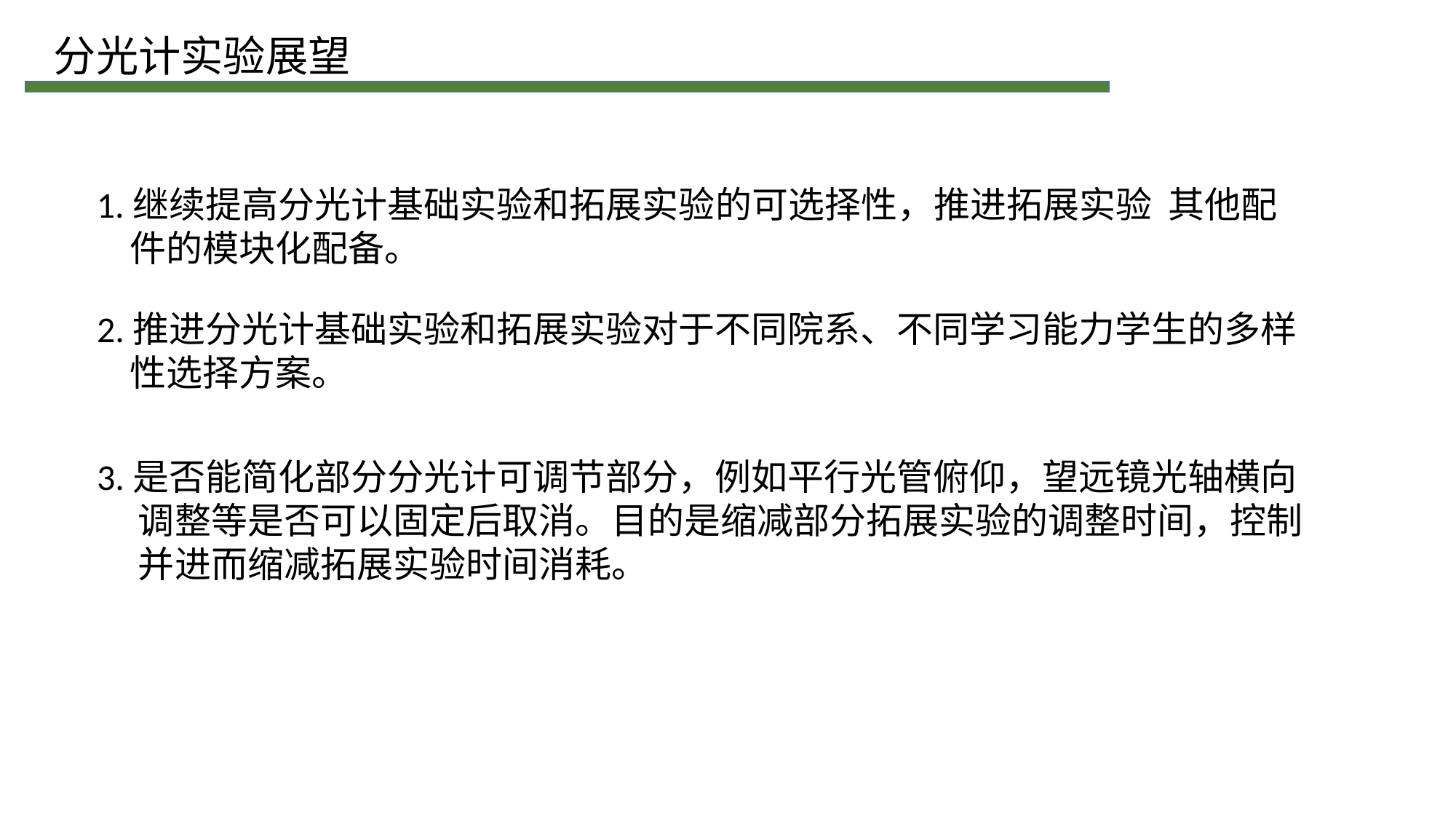

分光计实验展望

1.继续提高分光计基础实验和拓展实验的可选择性，推进拓展实验  其他配
   件的模块化配备。

2.推进分光计基础实验和拓展实验对于不同院系、不同学习能力学生的多样
   性选择方案。
3.是否能简化部分分光计可调节部分，例如平行光管俯仰，望远镜光轴横向
    调整等是否可以固定后取消。目的是缩减部分拓展实验的调整时间，控制
    并进而缩减拓展实验时间消耗。